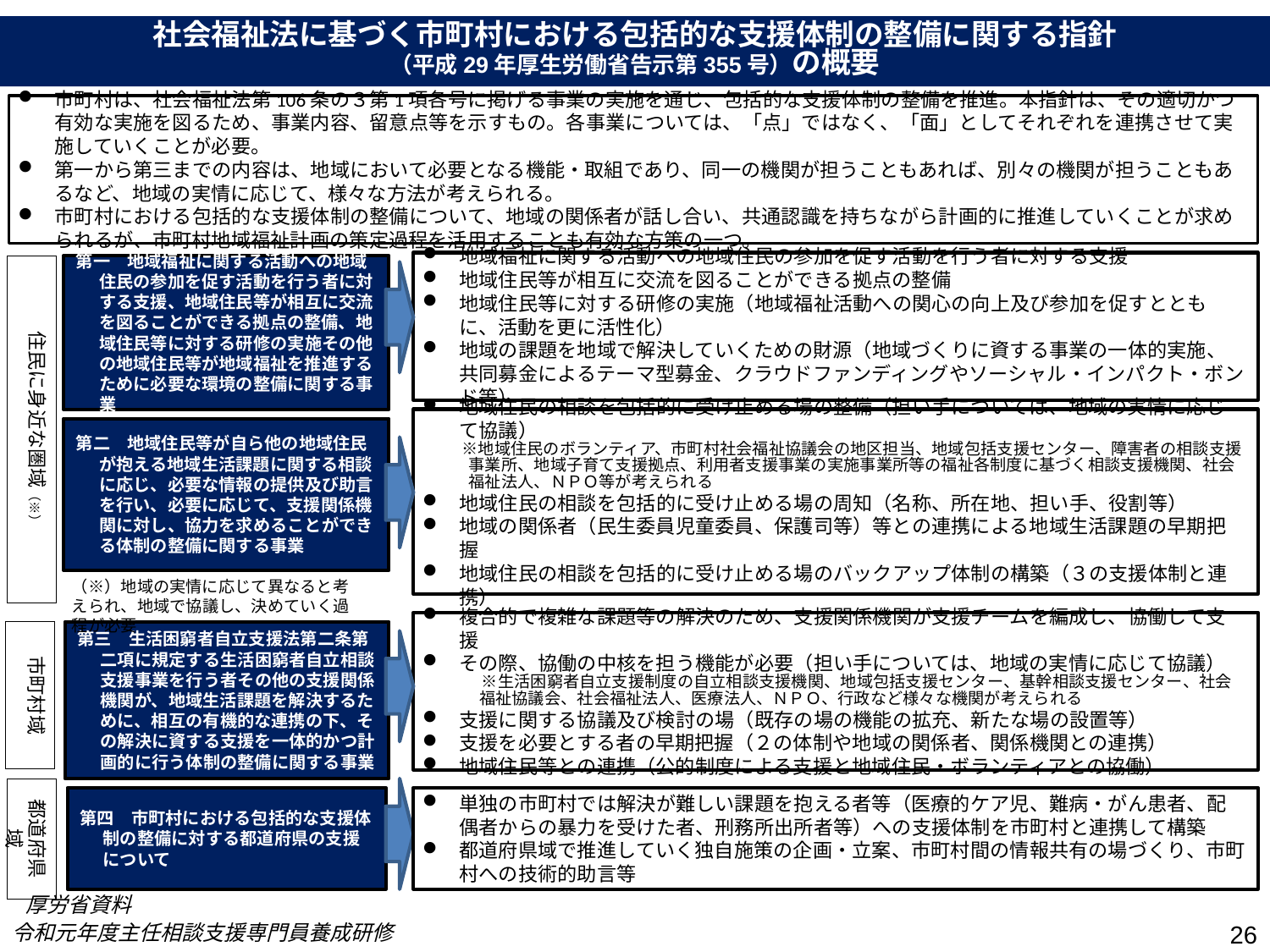

社会福祉法に基づく市町村における包括的な支援体制の整備に関する指針
（平成29年厚生労働省告示第355号）の概要
市町村は、社会福祉法第106条の３第1項各号に掲げる事業の実施を通じ、包括的な支援体制の整備を推進。本指針は、その適切かつ有効な実施を図るため、事業内容、留意点等を示すもの。各事業については、「点」ではなく、「面」としてそれぞれを連携させて実施していくことが必要。
第一から第三までの内容は、地域において必要となる機能・取組であり、同一の機関が担うこともあれば、別々の機関が担うこともあるなど、地域の実情に応じて、様々な方法が考えられる。
市町村における包括的な支援体制の整備について、地域の関係者が話し合い、共通認識を持ちながら計画的に推進していくことが求められるが、市町村地域福祉計画の策定過程を活用することも有効な方策の一つ。
地域福祉に関する活動への地域住民の参加を促す活動を行う者に対する支援
地域住民等が相互に交流を図ることができる拠点の整備
地域住民等に対する研修の実施（地域福祉活動への関心の向上及び参加を促すとともに、活動を更に活性化）
地域の課題を地域で解決していくための財源（地域づくりに資する事業の一体的実施、共同募金によるテーマ型募金、クラウドファンディングやソーシャル・インパクト・ボンド等）
住民に身近な圏域（※）
第一　地域福祉に関する活動への地域住民の参加を促す活動を行う者に対する支援、地域住民等が相互に交流を図ることができる拠点の整備、地域住民等に対する研修の実施その他の地域住民等が地域福祉を推進するために必要な環境の整備に関する事業

地域住民の相談を包括的に受け止める場の整備（担い手については、地域の実情に応じて協議）
　※地域住民のボランティア、市町村社会福祉協議会の地区担当、地域包括支援センター、障害者の相談支援事業所、地域子育て支援拠点、利用者支援事業の実施事業所等の福祉各制度に基づく相談支援機関、社会福祉法人、ＮＰＯ等が考えられる
地域住民の相談を包括的に受け止める場の周知（名称、所在地、担い手、役割等）
地域の関係者（民生委員児童委員、保護司等）等との連携による地域生活課題の早期把握
地域住民の相談を包括的に受け止める場のバックアップ体制の構築（３の支援体制と連携）
第二　地域住民等が自ら他の地域住民が抱える地域生活課題に関する相談に応じ、必要な情報の提供及び助言を行い、必要に応じて、支援関係機関に対し、協力を求めることができる体制の整備に関する事業

（※）地域の実情に応じて異なると考えられ、地域で協議し、決めていく過程が必要
複合的で複雑な課題等の解決のため、支援関係機関が支援チームを編成し、協働して支援
その際、協働の中核を担う機能が必要（担い手については、地域の実情に応じて協議）
　　　※生活困窮者自立支援制度の自立相談支援機関、地域包括支援センター、基幹相談支援センター、社会福祉協議会、社会福祉法人、医療法人、ＮＰＯ、行政など様々な機関が考えられる
支援に関する協議及び検討の場（既存の場の機能の拡充、新たな場の設置等）
支援を必要とする者の早期把握（２の体制や地域の関係者、関係機関との連携）
地域住民等との連携（公的制度による支援と地域住民・ボランティアとの協働）
第三　生活困窮者自立支援法第二条第二項に規定する生活困窮者自立相談支援事業を行う者その他の支援関係機関が、地域生活課題を解決するために、相互の有機的な連携の下、その解決に資する支援を一体的かつ計画的に行う体制の整備に関する事業
市町村域

都道府県域

第四　市町村における包括的な支援体制の整備に対する都道府県の支援について
単独の市町村では解決が難しい課題を抱える者等（医療的ケア児、難病・がん患者、配偶者からの暴力を受けた者、刑務所出所者等）への支援体制を市町村と連携して構築
都道府県域で推進していく独自施策の企画・立案、市町村間の情報共有の場づくり、市町村への技術的助言等
厚労省資料
令和元年度主任相談支援専門員養成研修
26